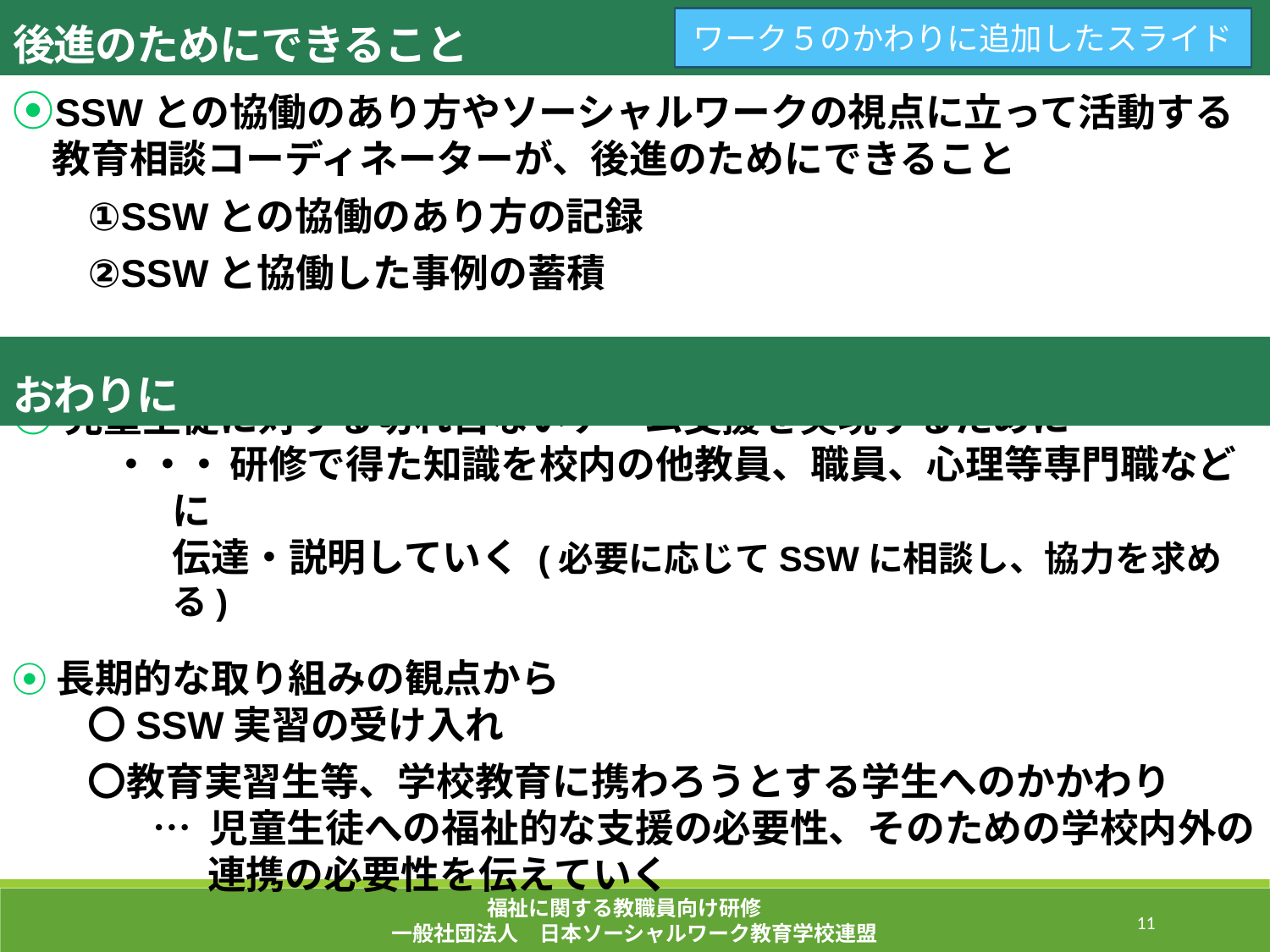

後進のためにできること
ワーク５のかわりに追加したスライド
⦿SSWとの協働のあり方やソーシャルワークの視点に立って活動する
教育相談コーディネーターが、後進のためにできること
①SSWとの協働のあり方の記録
②SSWと協働した事例の蓄積
おわりに
⦿児童生徒に対する切れ目ないチーム支援を実現するために
・・・ 研修で得た知識を校内の他教員、職員、心理等専門職などに
伝達・説明していく (必要に応じてSSWに相談し、協力を求める)
⦿長期的な取り組みの観点から
〇SSW実習の受け入れ
〇教育実習生等、学校教育に携わろうとする学生へのかかわり
… 児童生徒への福祉的な支援の必要性、そのための学校内外の
連携の必要性を伝えていく

家庭
環境
福祉に関する教職員向け研修
一般社団法人　日本ソーシャルワーク教育学校連盟
11